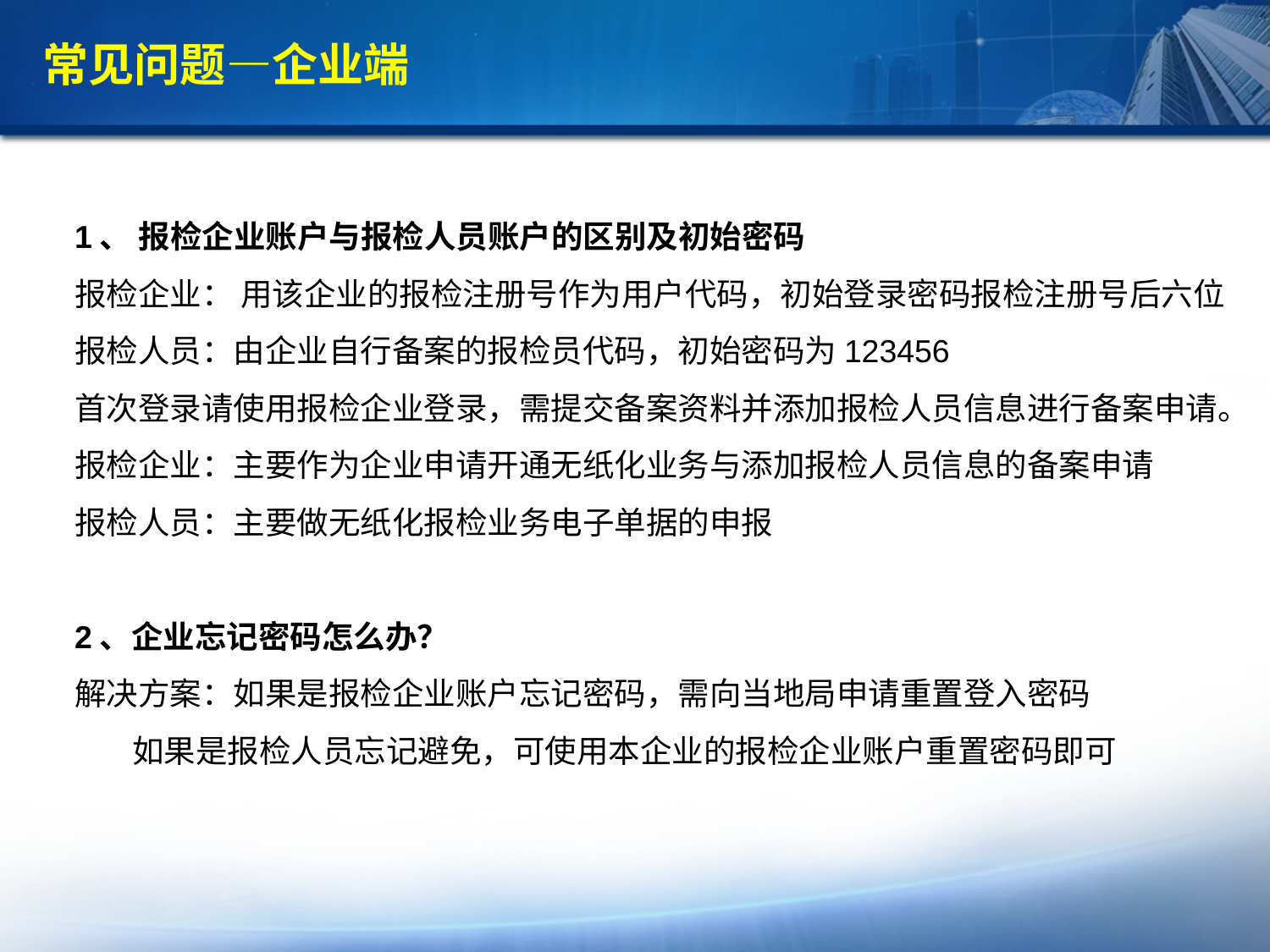

常见问题—企业端
1、 报检企业账户与报检人员账户的区别及初始密码
报检企业： 用该企业的报检注册号作为用户代码，初始登录密码报检注册号后六位
报检人员：由企业自行备案的报检员代码，初始密码为123456
首次登录请使用报检企业登录，需提交备案资料并添加报检人员信息进行备案申请。
报检企业：主要作为企业申请开通无纸化业务与添加报检人员信息的备案申请
报检人员：主要做无纸化报检业务电子单据的申报

2、企业忘记密码怎么办？
解决方案：如果是报检企业账户忘记密码，需向当地局申请重置登入密码
       如果是报检人员忘记避免，可使用本企业的报检企业账户重置密码即可